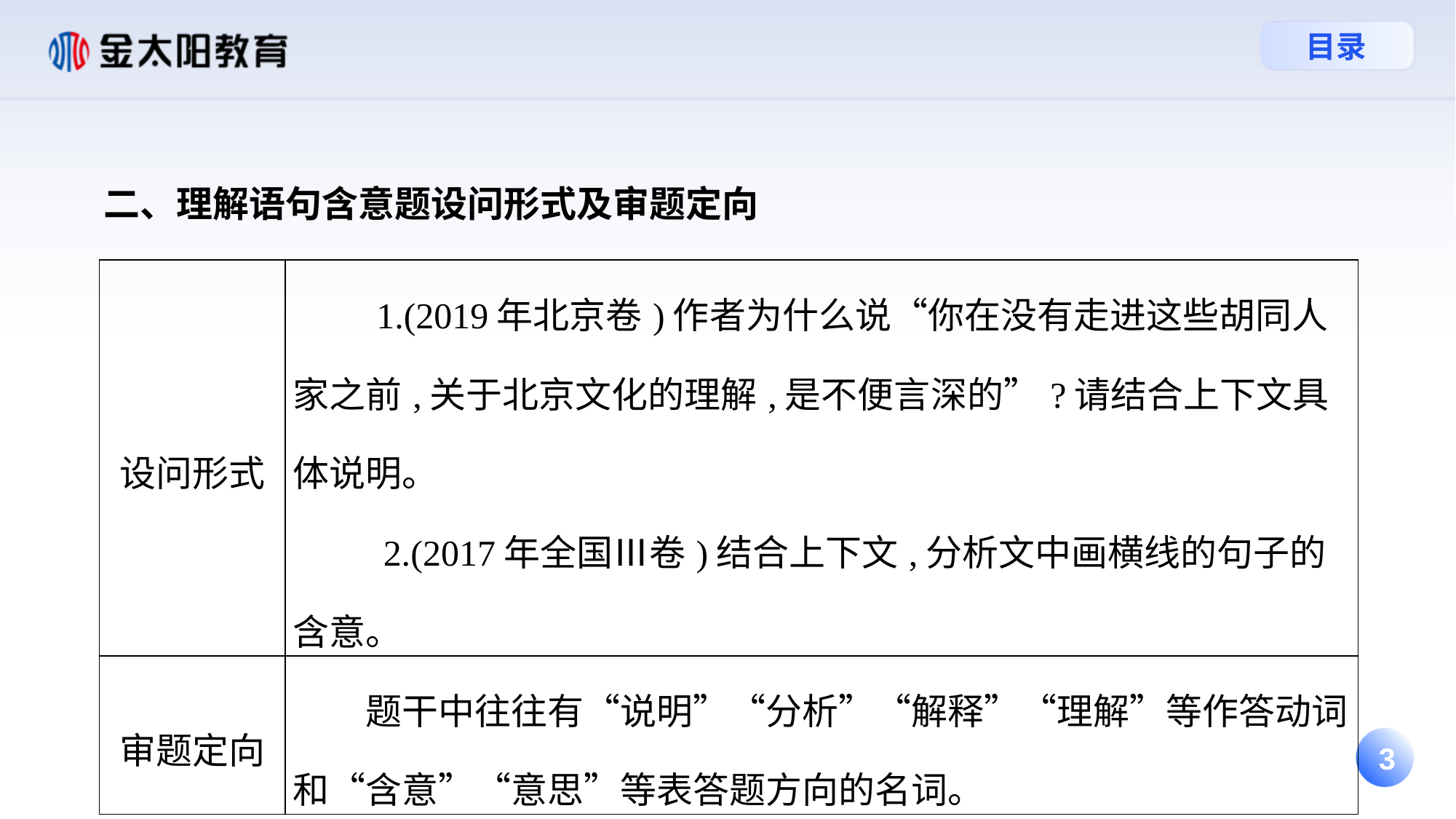

二、理解语句含意题设问形式及审题定向

| 设问形式 | 1.(2019年北京卷)作者为什么说“你在没有走进这些胡同人家之前,关于北京文化的理解,是不便言深的”?请结合上下文具体说明。　 　2.(2017年全国Ⅲ卷)结合上下文,分析文中画横线的句子的含意。 |
| --- | --- |
| 审题定向 | 题干中往往有“说明”“分析”“解释”“理解”等作答动词和“含意”“意思”等表答题方向的名词。 |